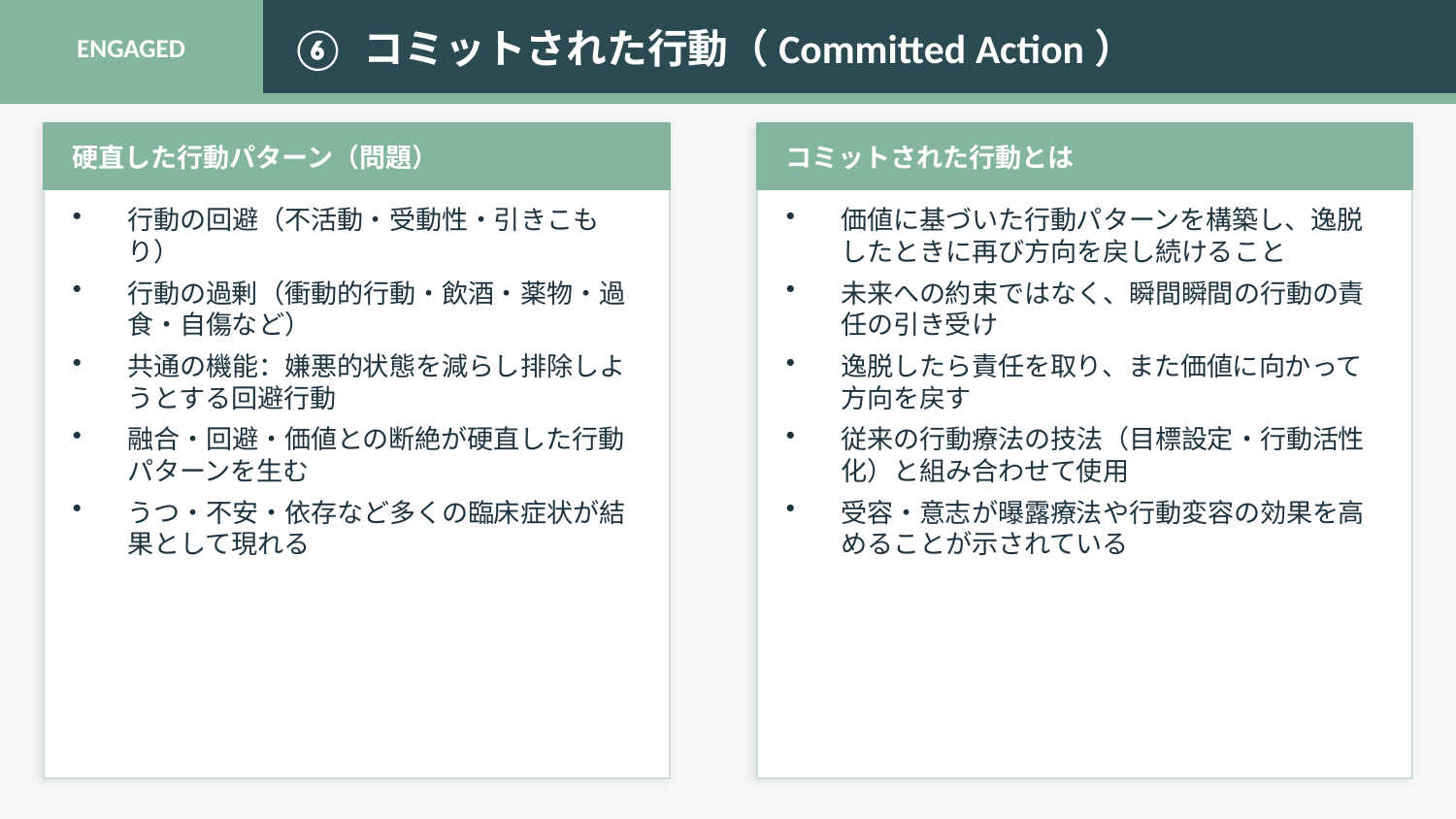

ENGAGED
⑥ コミットされた行動（Committed Action）

硬直した行動パターン（問題）

コミットされた行動とは
行動の回避（不活動・受動性・引きこもり）
行動の過剰（衝動的行動・飲酒・薬物・過食・自傷など）
共通の機能：嫌悪的状態を減らし排除しようとする回避行動
融合・回避・価値との断絶が硬直した行動パターンを生む
うつ・不安・依存など多くの臨床症状が結果として現れる
価値に基づいた行動パターンを構築し、逸脱したときに再び方向を戻し続けること
未来への約束ではなく、瞬間瞬間の行動の責任の引き受け
逸脱したら責任を取り、また価値に向かって方向を戻す
従来の行動療法の技法（目標設定・行動活性化）と組み合わせて使用
受容・意志が曝露療法や行動変容の効果を高めることが示されている